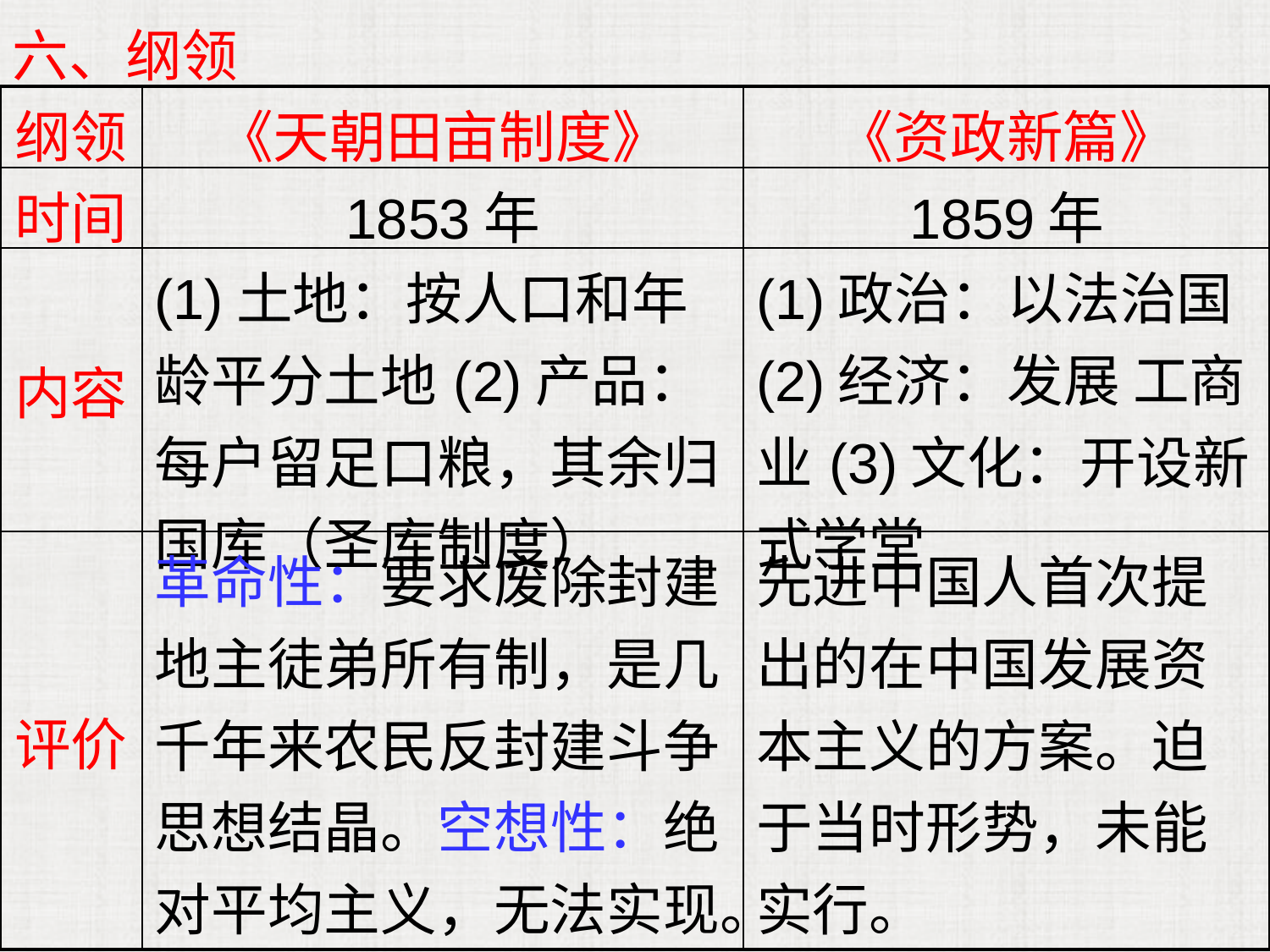

六、纲领
| 纲领 | 《天朝田亩制度》 | 《资政新篇》 |
| --- | --- | --- |
| 时间 | 1853年 | 1859年 |
| 内容 | (1)土地：按人口和年龄平分土地(2)产品：每户留足口粮，其余归国库（圣库制度） | (1)政治：以法治国(2)经济：发展 工商业(3)文化：开设新式学堂 |
| 评价 | 革命性：要求废除封建地主徒弟所有制，是几千年来农民反封建斗争思想结晶。空想性：绝对平均主义，无法实现。落后性：维护小农经济。 | 先进中国人首次提出的在中国发展资本主义的方案。迫于当时形势，未能实行。 |